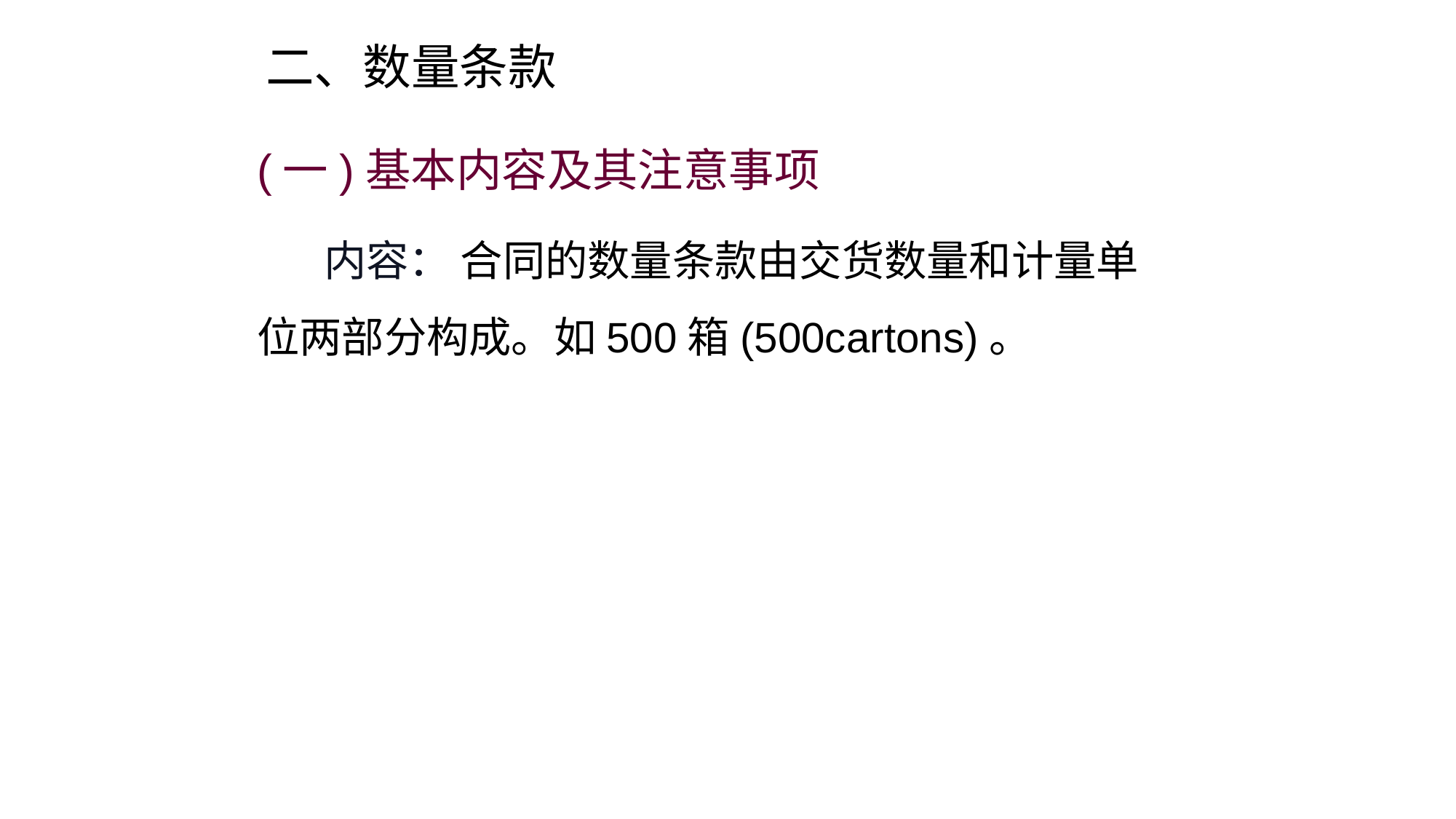

二、数量条款
(一)基本内容及其注意事项
      内容： 合同的数量条款由交货数量和计量单位两部分构成。如500箱(500cartons)。